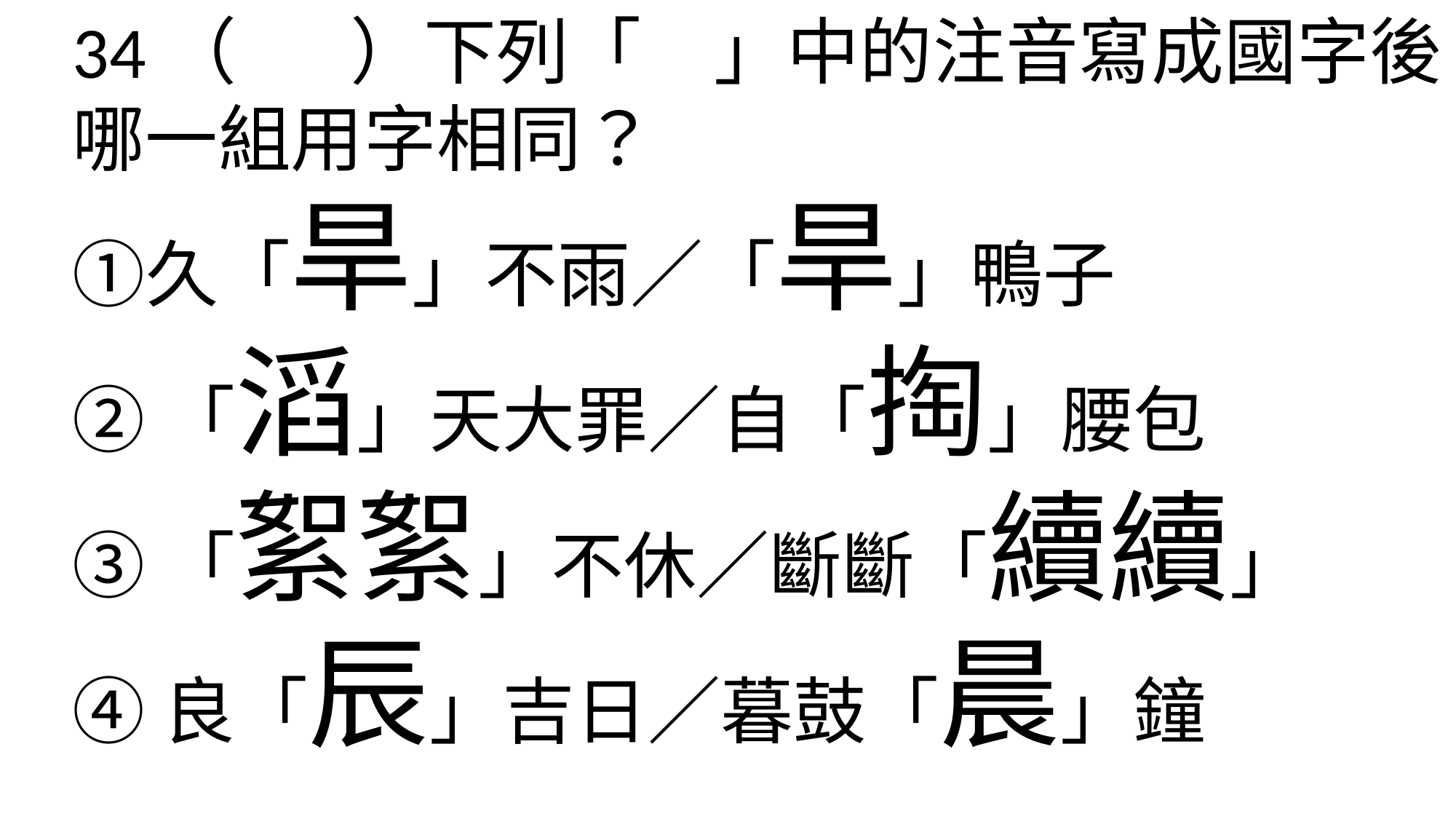

34（       ）下列「　」中的注音寫成國字後，哪一組用字相同？　
①久「旱」不雨／「旱」鴨子
②「滔」天大罪／自「掏」腰包
③「絮絮」不休／斷斷「續續」
④良「辰」吉日／暮鼓「晨」鐘